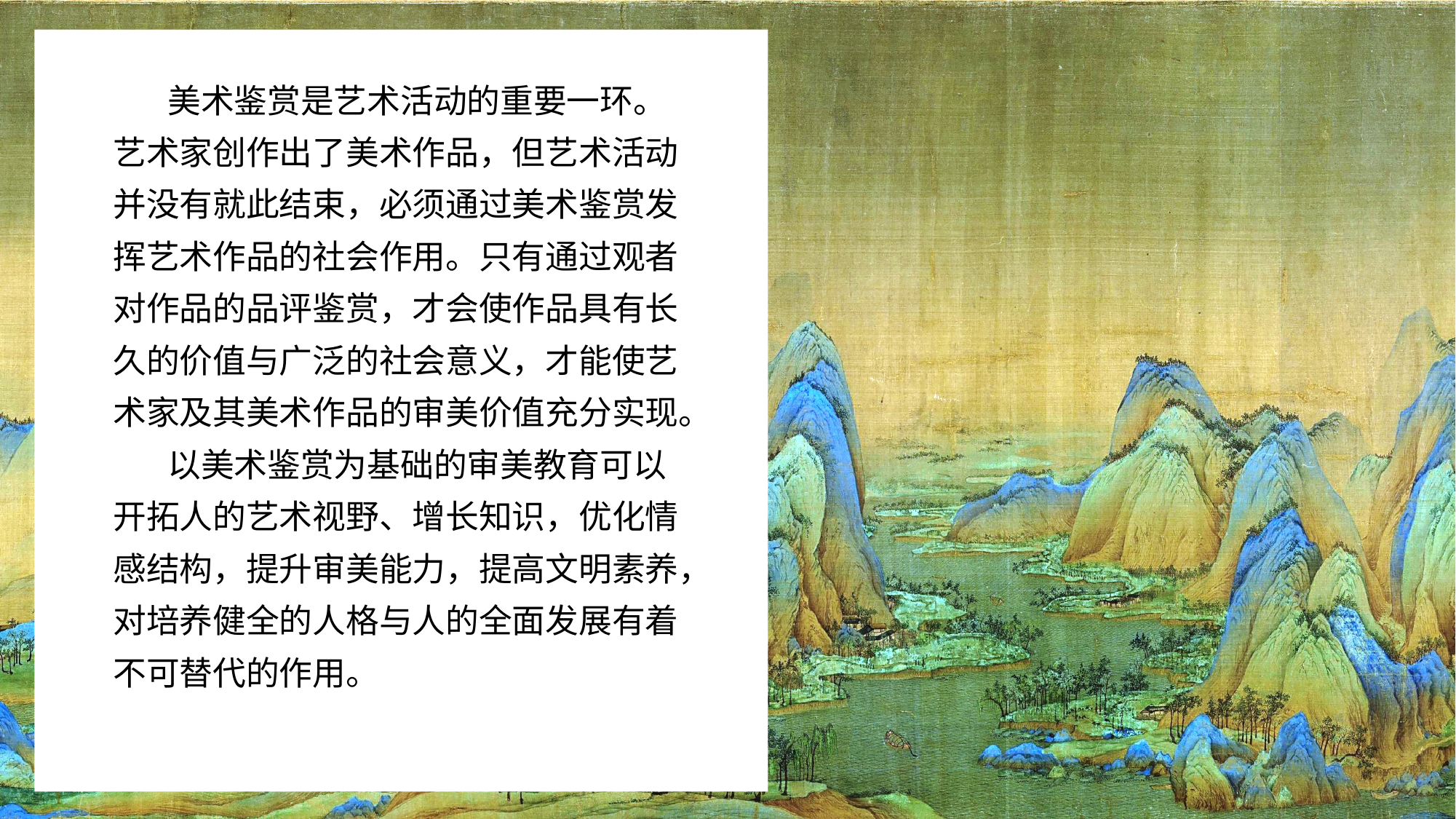

美术鉴赏是艺术活动的重要一环。艺术家创作出了美术作品，但艺术活动并没有就此结束，必须通过美术鉴赏发挥艺术作品的社会作用。只有通过观者对作品的品评鉴赏，才会使作品具有长久的价值与广泛的社会意义，才能使艺术家及其美术作品的审美价值充分实现。
以美术鉴赏为基础的审美教育可以开拓人的艺术视野、增长知识，优化情感结构，提升审美能力，提高文明素养，对培养健全的人格与人的全面发展有着不可替代的作用。